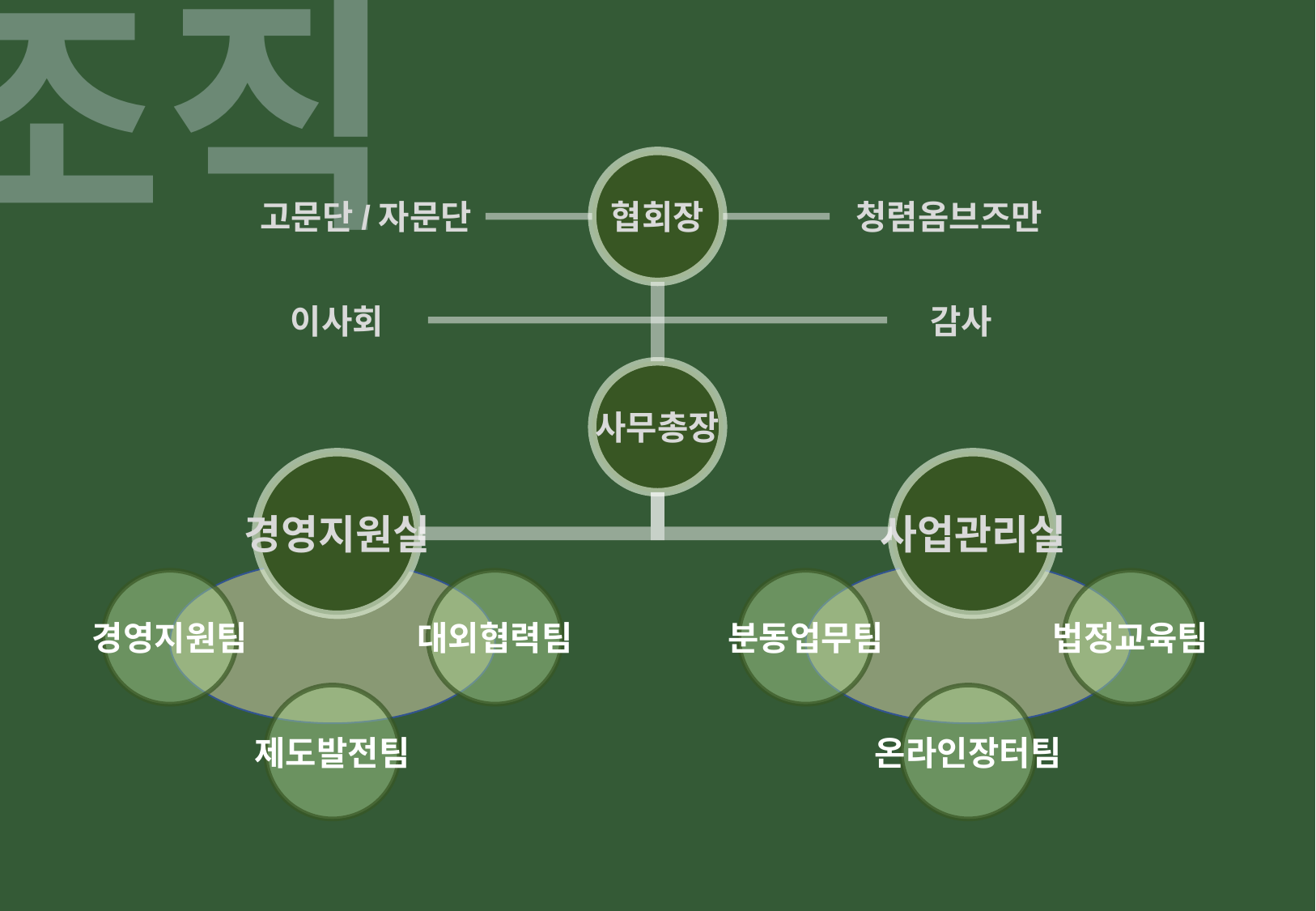

조직
협회장
고문단/자문단
청렴옴브즈만
이사회
감사
사무총장
경영지원실
사업관리실

경영지원팀
대외협력팀
분동업무팀
법정교육팀
제도발전팀
온라인장터팀